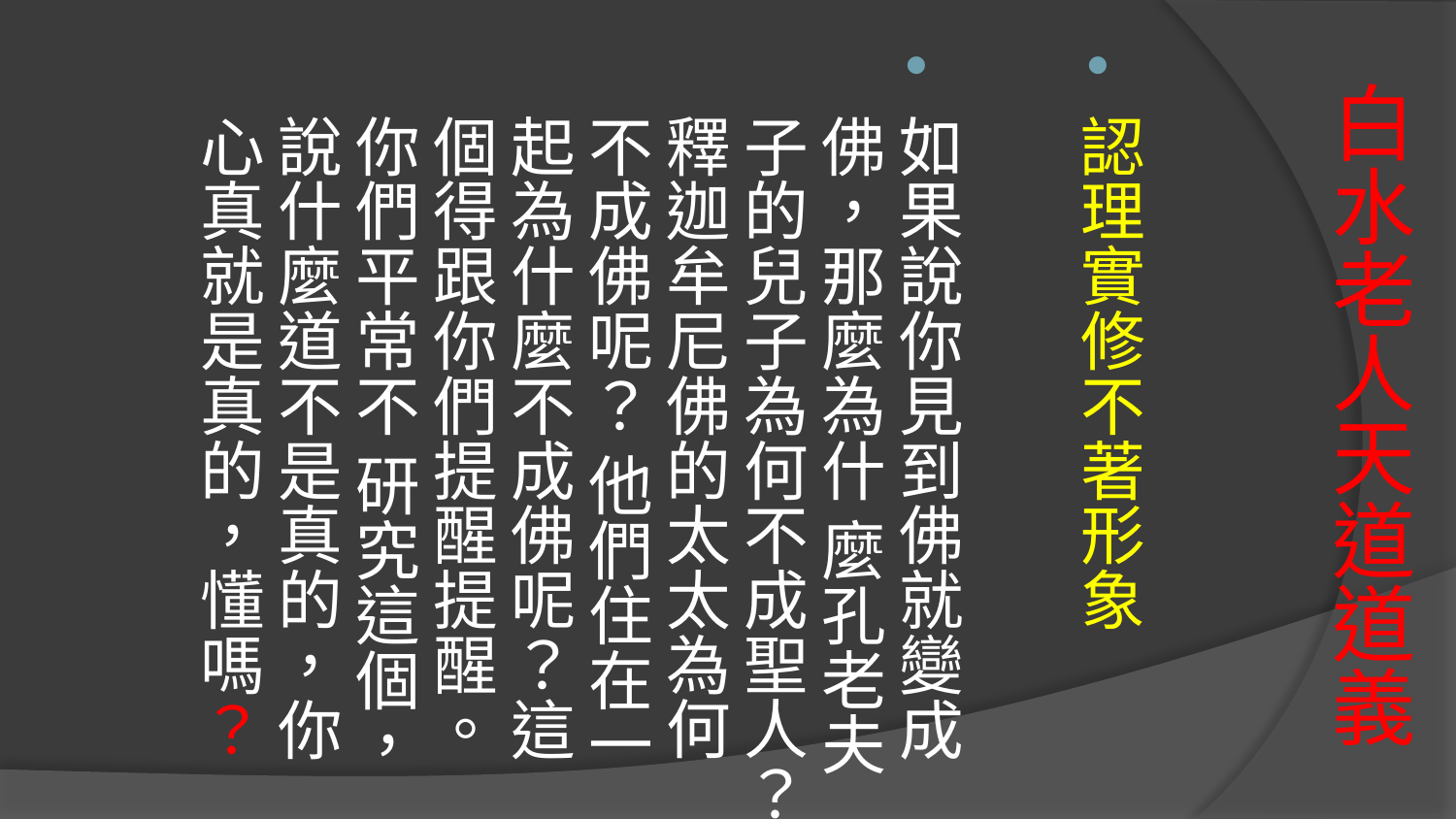

認理實修不著形象

如果說你見到佛就變成佛，那麼為什 麼孔老夫子的兒子為何不成聖人？釋迦牟尼佛的太太為何不成佛呢？ 他們住在一起為什麼不成佛呢？這個得跟你們提醒提醒。你們平常不 研究這個，說什麼道不是真的，你心真就是真的，懂嗎？
# 白水老人天道道義